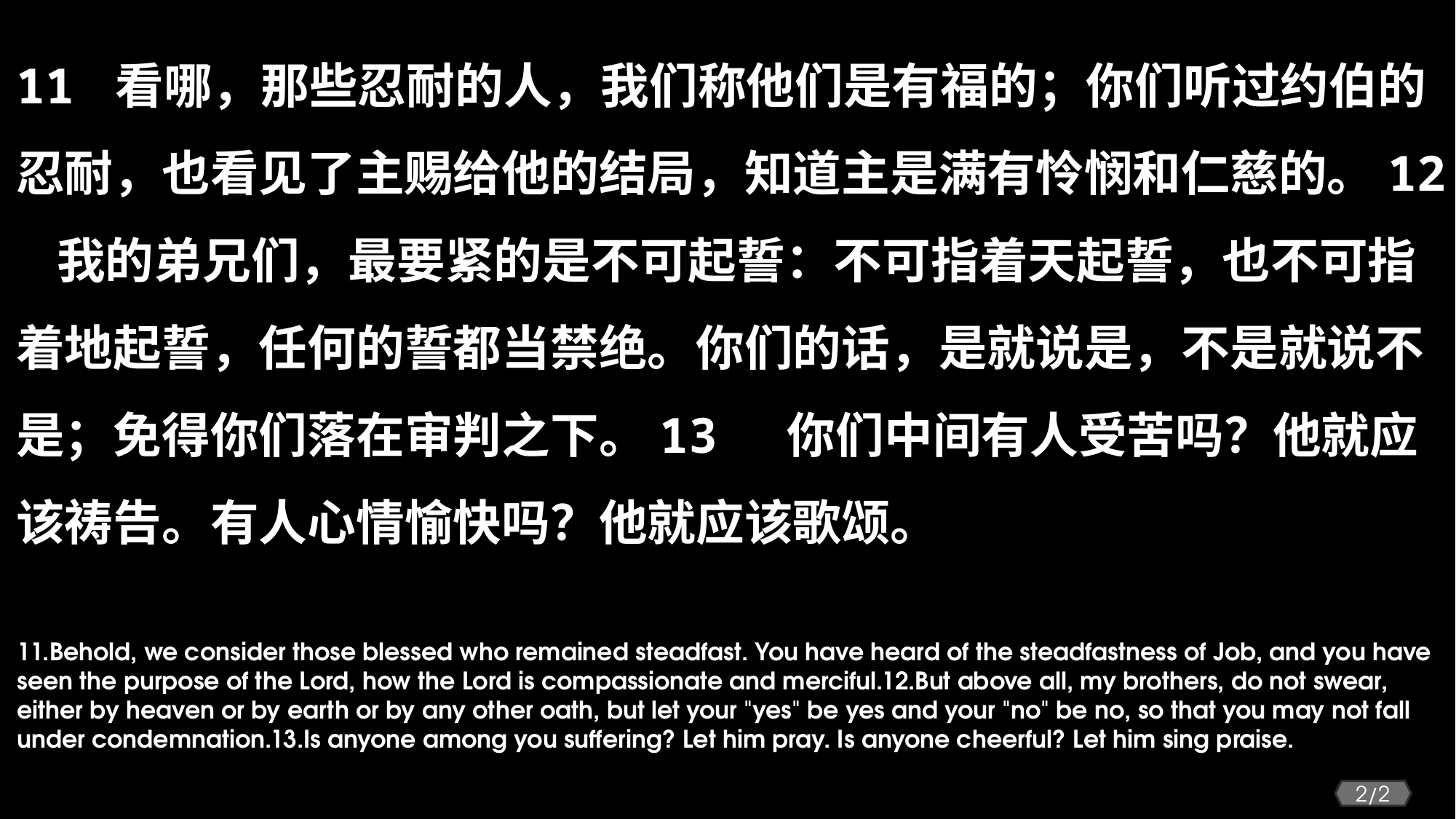

11 看哪，那些忍耐的人，我们称他们是有福的；你们听过约伯的忍耐，也看见了主赐给他的结局，知道主是满有怜悯和仁慈的。12  我的弟兄们，最要紧的是不可起誓：不可指着天起誓，也不可指着地起誓，任何的誓都当禁绝。你们的话，是就说是，不是就说不是；免得你们落在审判之下。13  你们中间有人受苦吗？他就应该祷告。有人心情愉快吗？他就应该歌颂。

11.Behold, we consider those blessed who remained steadfast. You have heard of the steadfastness of Job, and you have seen the purpose of the Lord, how the Lord is compassionate and merciful.12.But above all, my brothers, do not swear, either by heaven or by earth or by any other oath, but let your "yes" be yes and your "no" be no, so that you may not fall under condemnation.13.Is anyone among you suffering? Let him pray. Is anyone cheerful? Let him sing praise.
2/2